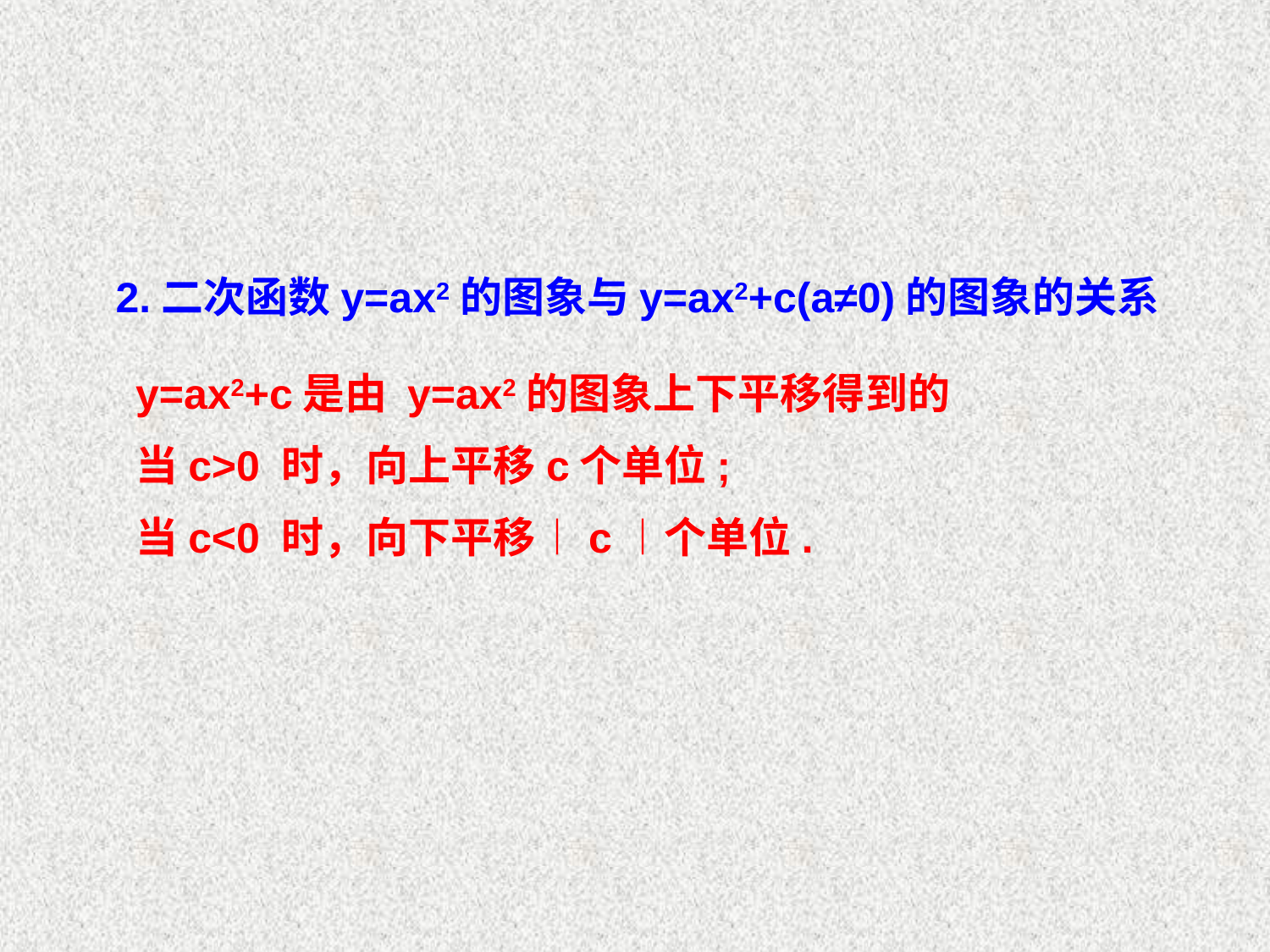

2.二次函数y=ax2的图象与y=ax2+c(a≠0)的图象的关系
y=ax2+c是由 y=ax2的图象上下平移得到的
当c>0 时，向上平移c个单位;
当c<0 时，向下平移︱c︱个单位.